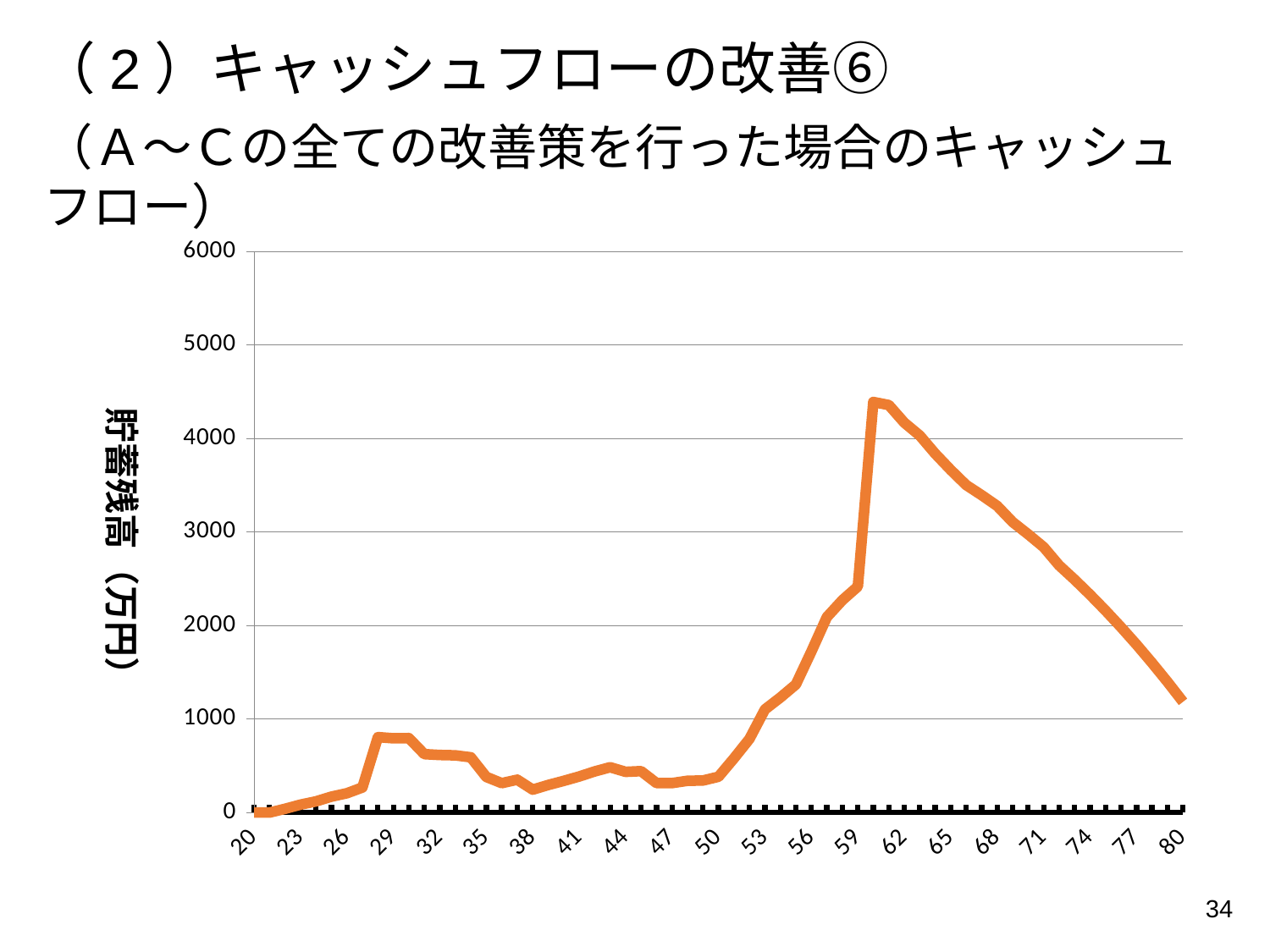

（2）キャッシュフローの改善⑥
（Ａ～Ｃの全ての改善策を行った場合のキャッシュフロー）

### Chart

| Category |  |
|---|---|
| 20 | 0.0 |
| 21 | 0.0 |
| 22 | 40.0 |
| 23 | 84.80000000000001 |
| 24 | 119.56800000000001 |
| 25 | 170.27751999999998 |
| 26 | 206.30777519999998 |
| 27 | 267.8438566479999 |
| 28 | 806.6164078149598 |
| 29 | 793.9861355169288 |
| 30 | 796.0109550499567 |
| 31 | 624.3565191689752 |
| 32 | 615.4964502115647 |
| 33 | 611.6205791854313 |
| 34 | 590.9253520285147 |
| 35 | 380.81404645689 |
| 36 | 314.2969956861167 |
| 37 | 351.5918192395803 |
| 38 | 244.92366106395508 |
| 39 | 294.5254351786543 |
| 40 | 338.63807909309975 |
| 41 | 385.51081523281 |
| 42 | 439.40142062269933 |
| 43 | 484.57650508359325 |
| 44 | 435.3117982058077 |
| 45 | 442.6924453717327 |
| 46 | 315.2133131076794 |
| 47 | 315.17930405385096 |
| 48 | 339.90568185011534 |
| 49 | 342.7184062444103 |
| 50 | 382.95447873995977 |
| 51 | 579.7302001822109 |
| 52 | 787.4731932677303 |
| 53 | 1102.692476145814 |
| 54 | 1230.512337510241 |
| 55 | 1370.0647947156008 |
| 56 | 1723.0959056371219 |
| 57 | 2090.066211486288 |
| 58 | 2271.451193342931 |
| 59 | 2417.74174282391 |
| 60 | 4391.496612558604 |
| 61 | 4359.048579687995 |
| 62 | 4170.27358615997 |
| 63 | 4032.645092761384 |
| 64 | 3838.434029494827 |
| 65 | 3664.50874496294 |
| 66 | 3503.234954740416 |
| 67 | 3394.9756887134404 |
| 68 | 3279.591237365926 |
| 69 | 3106.9390969914616 |
| 70 | 2976.873913809508 |
| 71 | 2839.247426963911 |
| 72 | 2643.9084103814066 |
| 73 | 2490.70261346725 |
| 74 | 2329.4727006148123 |
| 75 | 2160.058189505325 |
| 76 | 1982.2953881736473 |
| 77 | 1796.0173308153355 |
| 78 | 1601.0537123098588 |
| 79 | 1397.2308214342731 |
| 80 | 1184.3714727411743 |
34